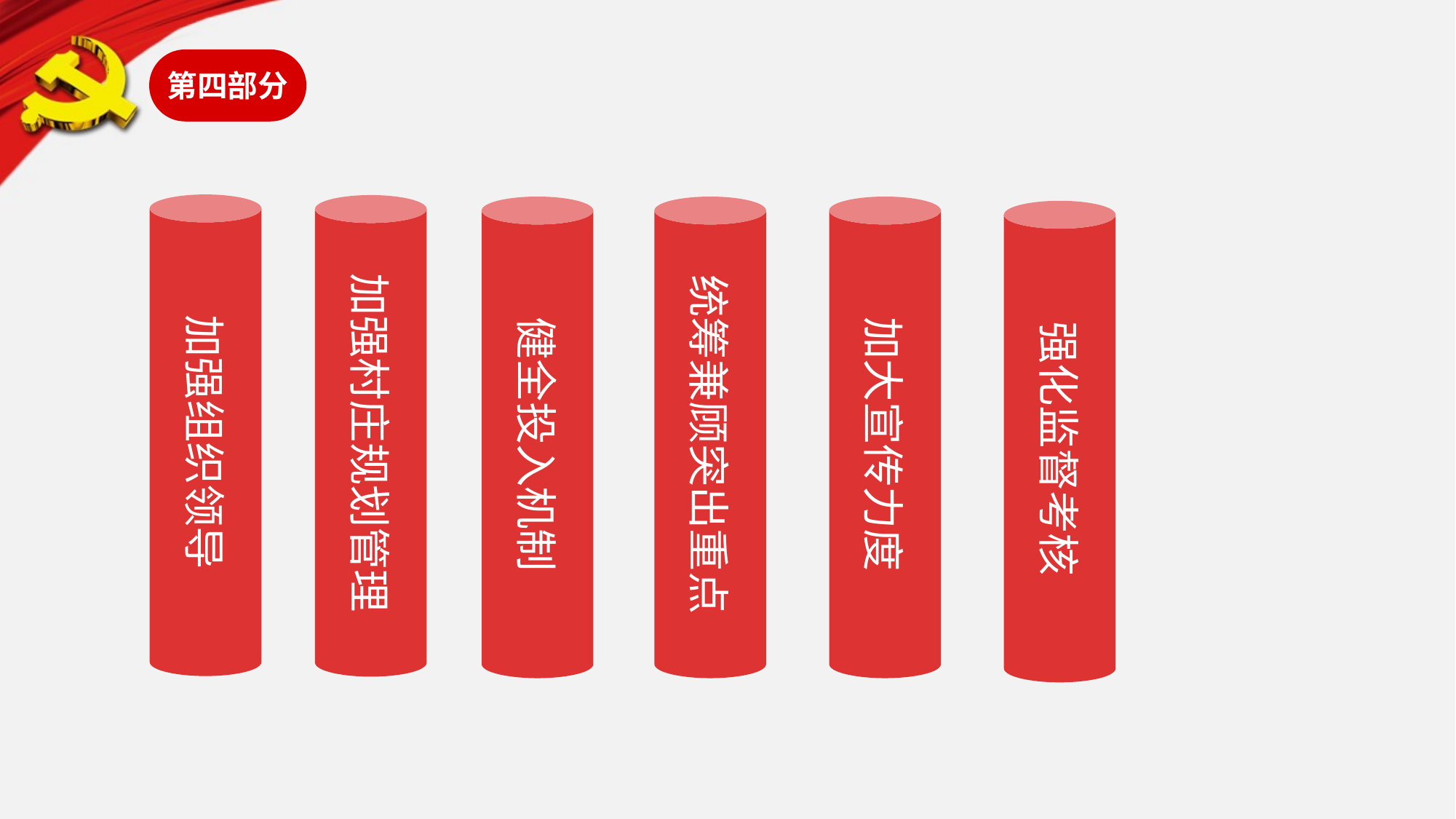

第四部分
加强组织领导
加强村庄规划管理
健全投入机制
统筹兼顾突出重点
加大宣传力度
强化监督考核